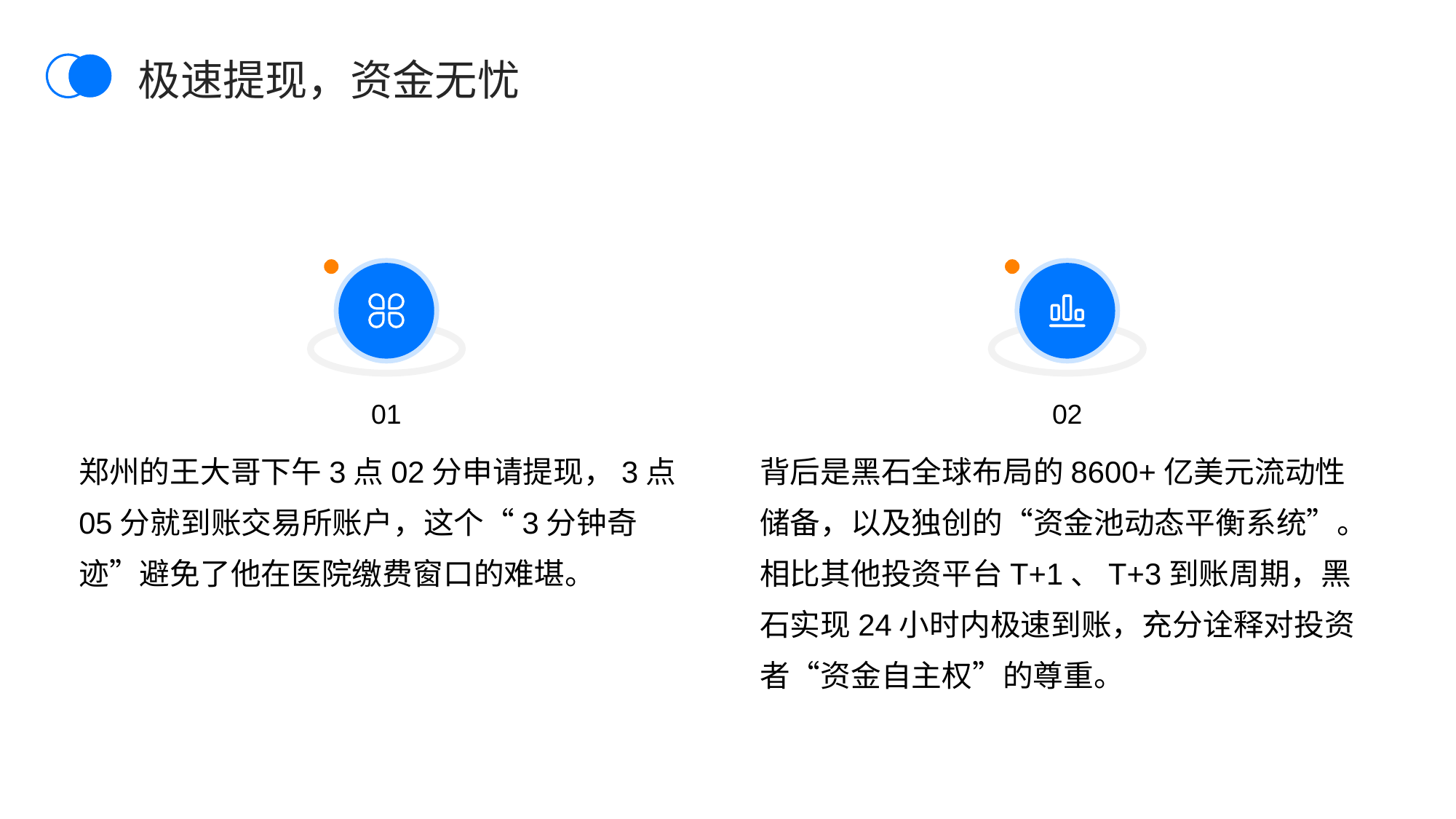

极速提现，资金无忧

01
02
郑州的王大哥下午3点02分申请提现，3点05分就到账交易所账户，这个“3分钟奇迹”避免了他在医院缴费窗口的难堪。
背后是黑石全球布局的8600+亿美元流动性储备，以及独创的“资金池动态平衡系统”。相比其他投资平台T+1、T+3到账周期，黑石实现24小时内极速到账，充分诠释对投资者“资金自主权”的尊重。